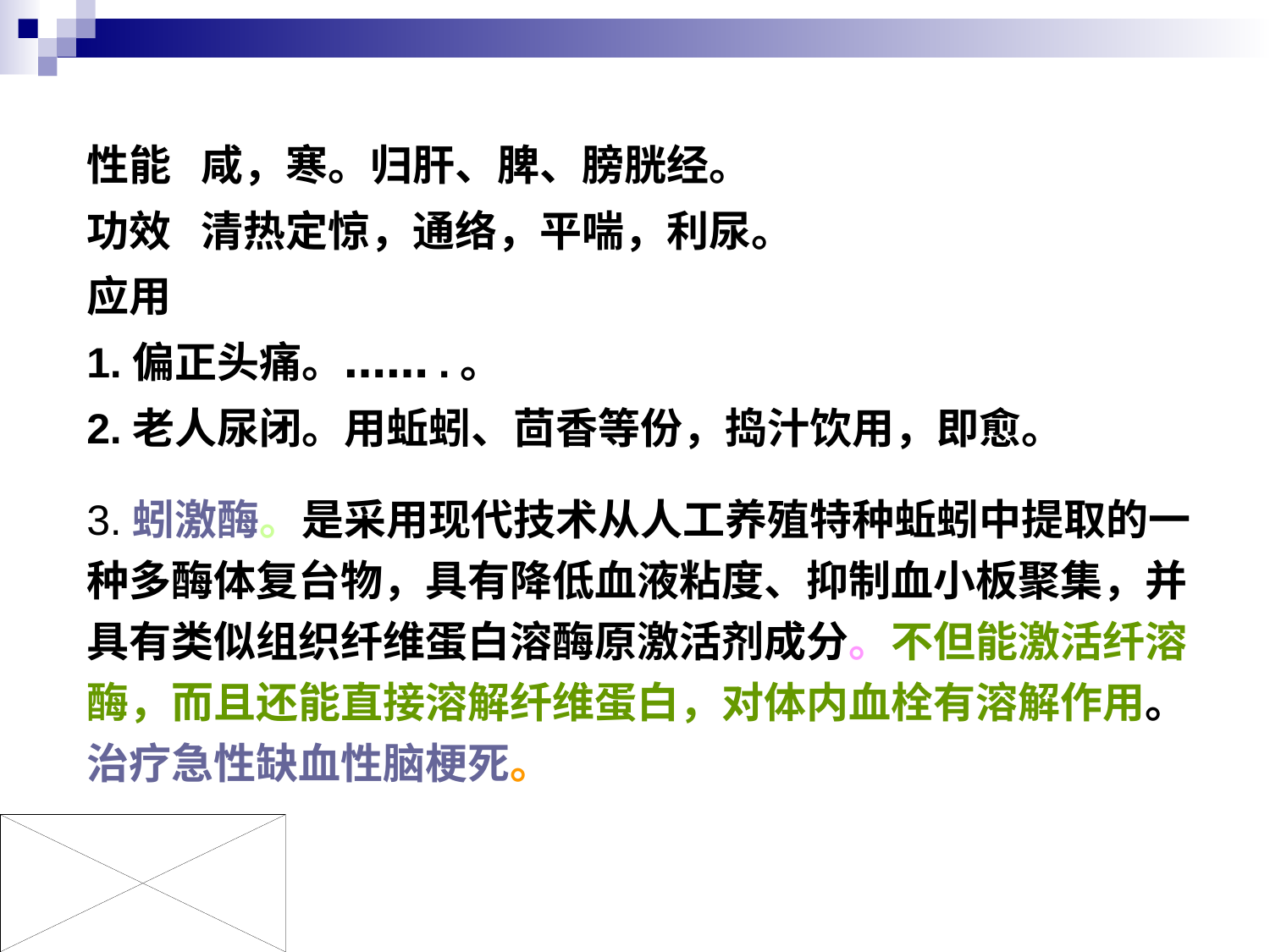

性能  咸，寒。归肝、脾、膀胱经。
功效  清热定惊，通络，平喘，利尿。
应用
1.偏正头痛。…….。
2.老人尿闭。用蚯蚓、茴香等份，捣汁饮用，即愈。

3.蚓激酶。是采用现代技术从人工养殖特种蚯蚓中提取的一种多酶体复台物，具有降低血液粘度、抑制血小板聚集，并具有类似组织纤维蛋白溶酶原激活剂成分。不但能激活纤溶酶，而且还能直接溶解纤维蛋白，对体内血栓有溶解作用。治疗急性缺血性脑梗死。